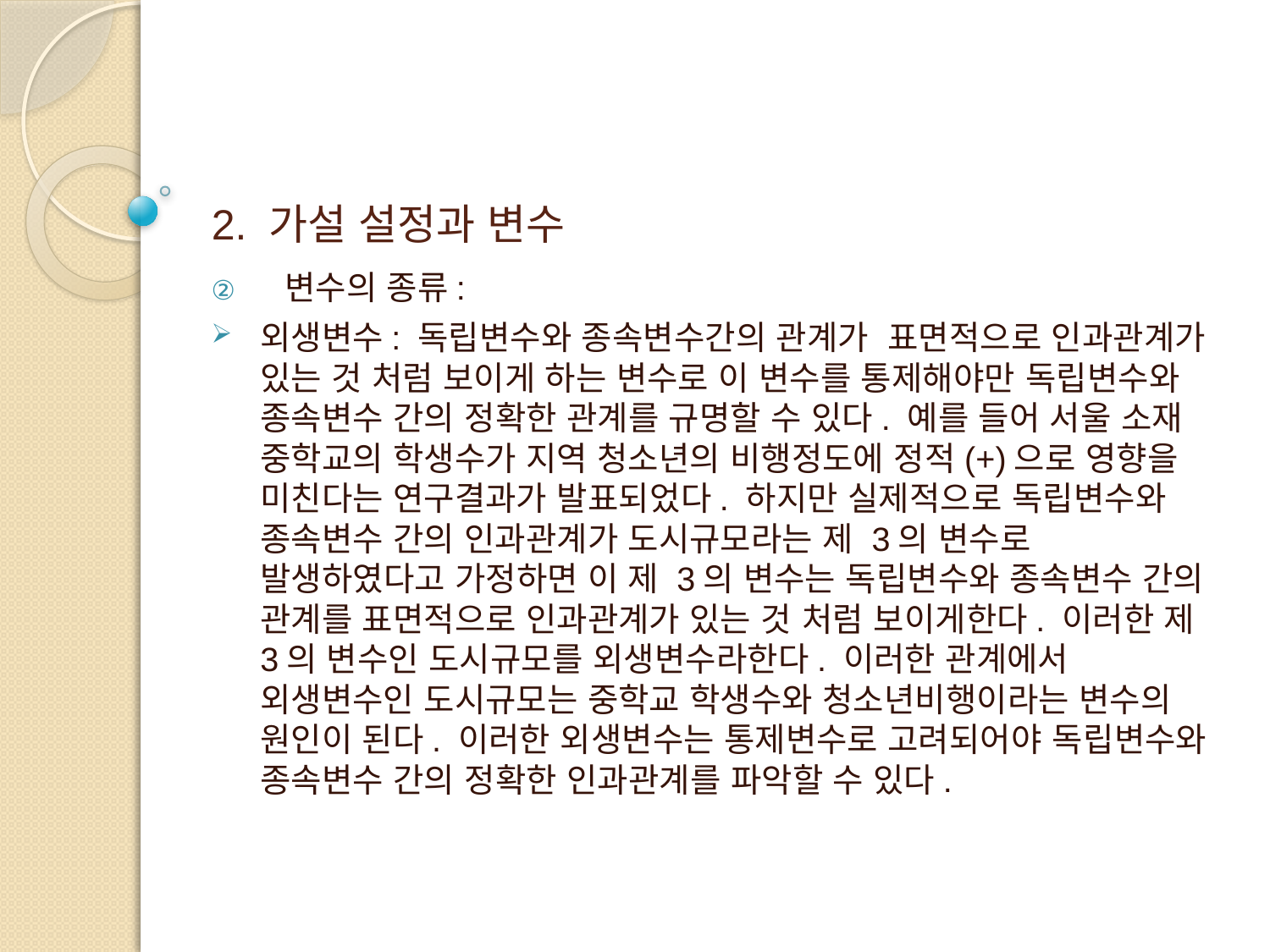

# 2. 가설 설정과 변수
변수의 종류:
외생변수: 독립변수와 종속변수간의 관계가  표면적으로 인과관계가 있는 것 처럼 보이게 하는 변수로 이 변수를 통제해야만 독립변수와 종속변수 간의 정확한 관계를 규명할 수 있다. 예를 들어 서울 소재 중학교의 학생수가 지역 청소년의 비행정도에 정적(+)으로 영향을 미친다는 연구결과가 발표되었다. 하지만 실제적으로 독립변수와 종속변수 간의 인과관계가 도시규모라는 제 3의 변수로 발생하였다고 가정하면 이 제 3의 변수는 독립변수와 종속변수 간의 관계를 표면적으로 인과관계가 있는 것 처럼 보이게한다. 이러한 제 3의 변수인 도시규모를 외생변수라한다. 이러한 관계에서 외생변수인 도시규모는 중학교 학생수와 청소년비행이라는 변수의 원인이 된다. 이러한 외생변수는 통제변수로 고려되어야 독립변수와 종속변수 간의 정확한 인과관계를 파악할 수 있다.